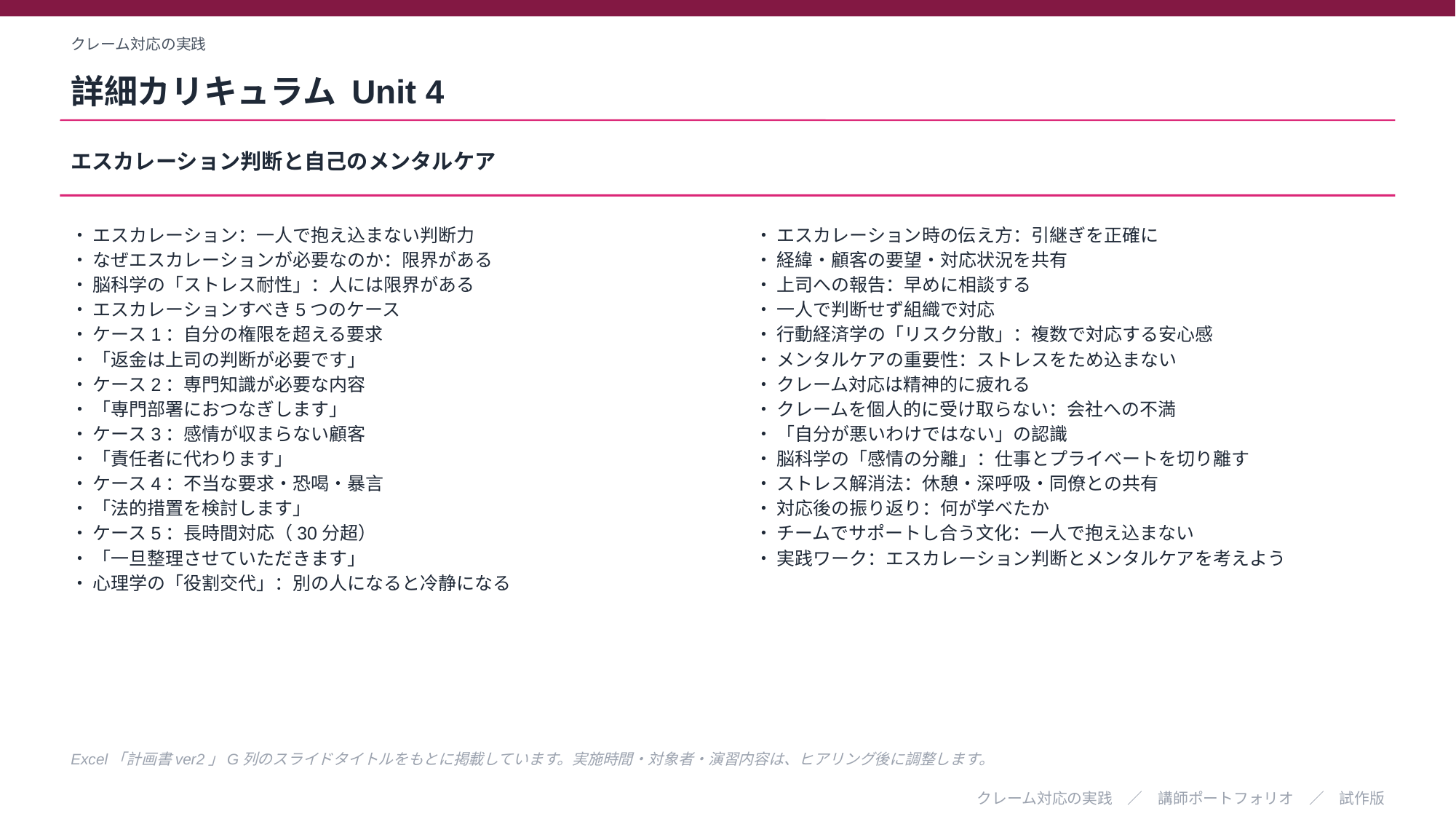

クレーム対応の実践
詳細カリキュラム Unit 4

エスカレーション判断と自己のメンタルケア

・ エスカレーション：一人で抱え込まない判断力
・ なぜエスカレーションが必要なのか：限界がある
・ 脳科学の「ストレス耐性」：人には限界がある
・ エスカレーションすべき5つのケース
・ ケース1：自分の権限を超える要求
・ 「返金は上司の判断が必要です」
・ ケース2：専門知識が必要な内容
・ 「専門部署におつなぎします」
・ ケース3：感情が収まらない顧客
・ 「責任者に代わります」
・ ケース4：不当な要求・恐喝・暴言
・ 「法的措置を検討します」
・ ケース5：長時間対応（30分超）
・ 「一旦整理させていただきます」
・ 心理学の「役割交代」：別の人になると冷静になる
・ エスカレーション時の伝え方：引継ぎを正確に
・ 経緯・顧客の要望・対応状況を共有
・ 上司への報告：早めに相談する
・ 一人で判断せず組織で対応
・ 行動経済学の「リスク分散」：複数で対応する安心感
・ メンタルケアの重要性：ストレスをため込まない
・ クレーム対応は精神的に疲れる
・ クレームを個人的に受け取らない：会社への不満
・ 「自分が悪いわけではない」の認識
・ 脳科学の「感情の分離」：仕事とプライベートを切り離す
・ ストレス解消法：休憩・深呼吸・同僚との共有
・ 対応後の振り返り：何が学べたか
・ チームでサポートし合う文化：一人で抱え込まない
・ 実践ワーク：エスカレーション判断とメンタルケアを考えよう
Excel「計画書ver2」G列のスライドタイトルをもとに掲載しています。実施時間・対象者・演習内容は、ヒアリング後に調整します。
クレーム対応の実践　／　講師ポートフォリオ　／　試作版